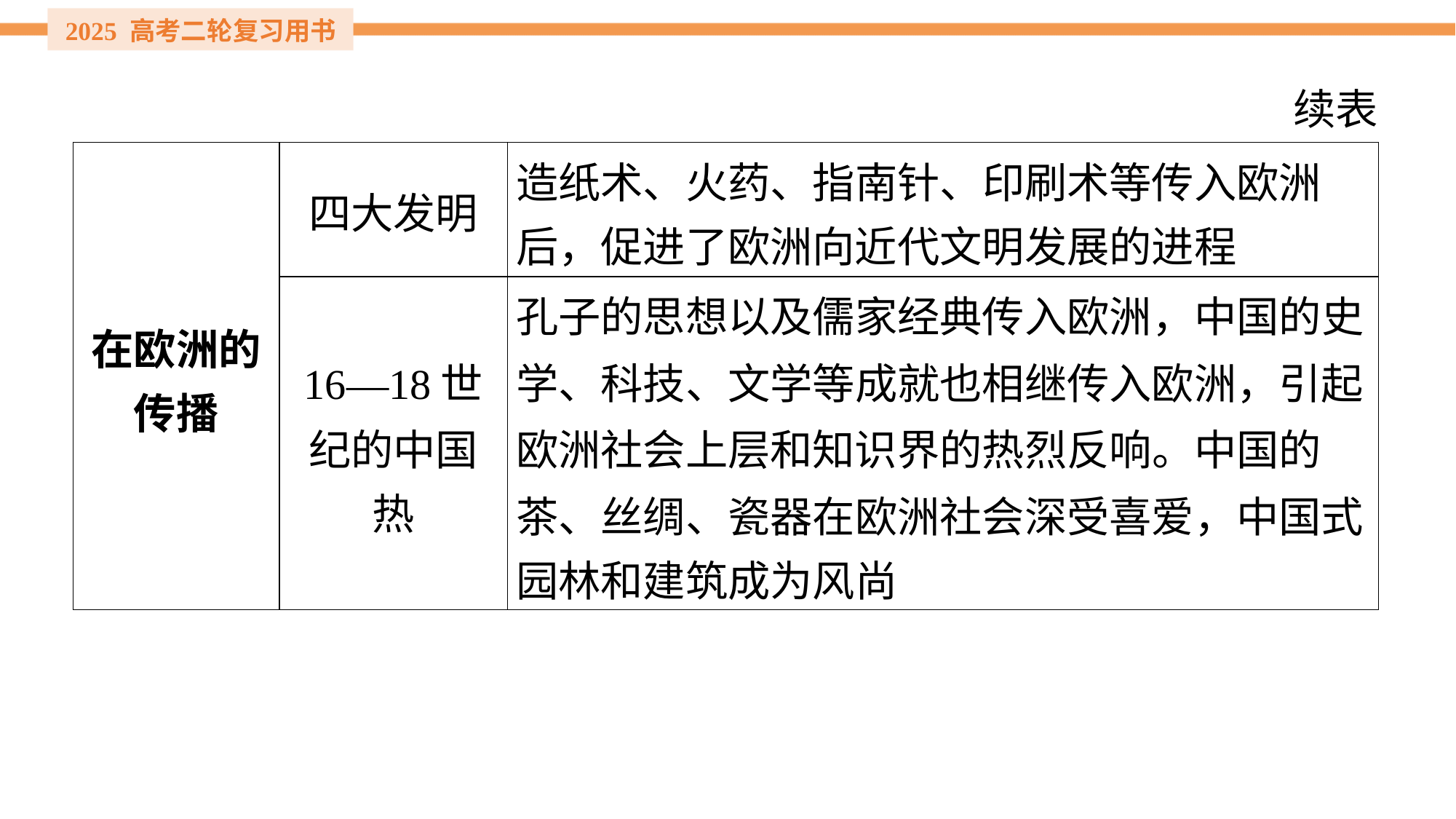

续表
| 在欧洲的 传播 | 四大发明 | 造纸术、火药、指南针、印刷术等传入欧洲 后，促进了欧洲向近代文明发展的进程 |
| --- | --- | --- |
|  | 16—18世 纪的中国 热 | 孔子的思想以及儒家经典传入欧洲，中国的史 学、科技、文学等成就也相继传入欧洲，引起 欧洲社会上层和知识界的热烈反响。中国的 茶、丝绸、瓷器在欧洲社会深受喜爱，中国式 园林和建筑成为风尚 |